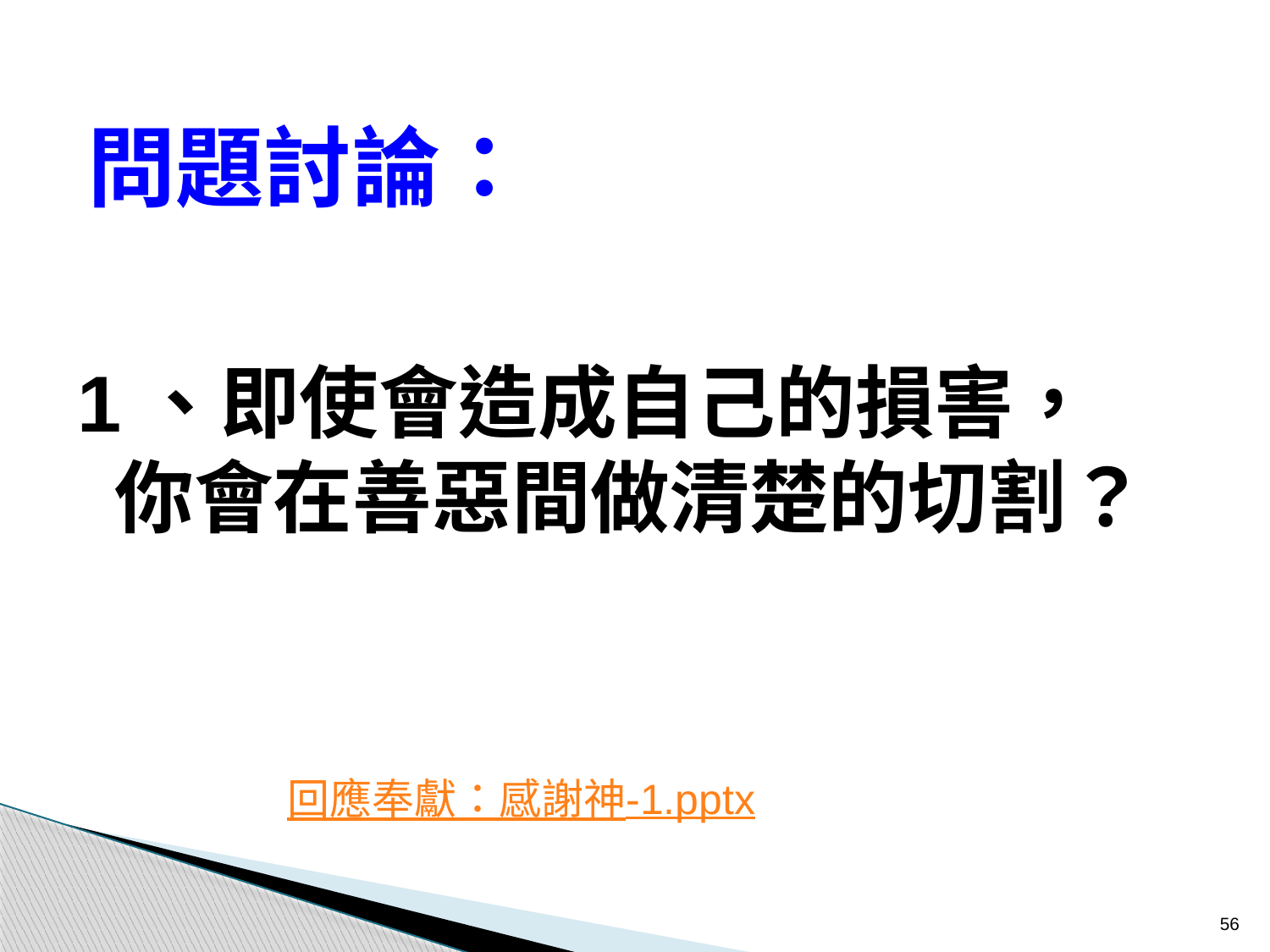

問題討論：
1、即使會造成自己的損害，
 你會在善惡間做清楚的切割？
回應奉獻：感謝神-1.pptx
56